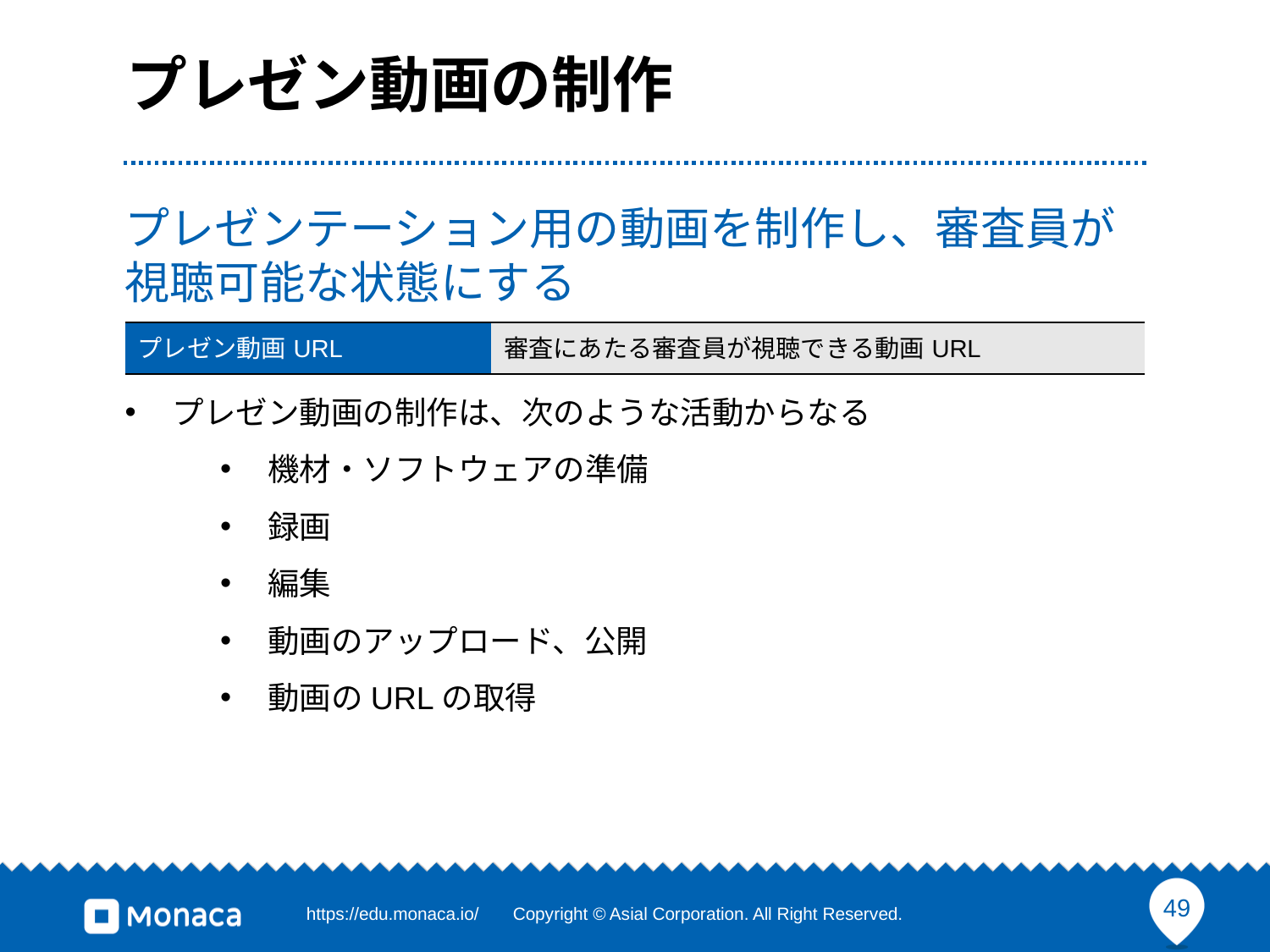

# プレゼン動画の制作
プレゼンテーション用の動画を制作し、審査員が視聴可能な状態にする

プレゼン動画の制作は、次のような活動からなる
機材・ソフトウェアの準備
録画
編集
動画のアップロード、公開
動画のURLの取得

| プレゼン動画URL | 審査にあたる審査員が視聴できる動画URL |
| --- | --- |